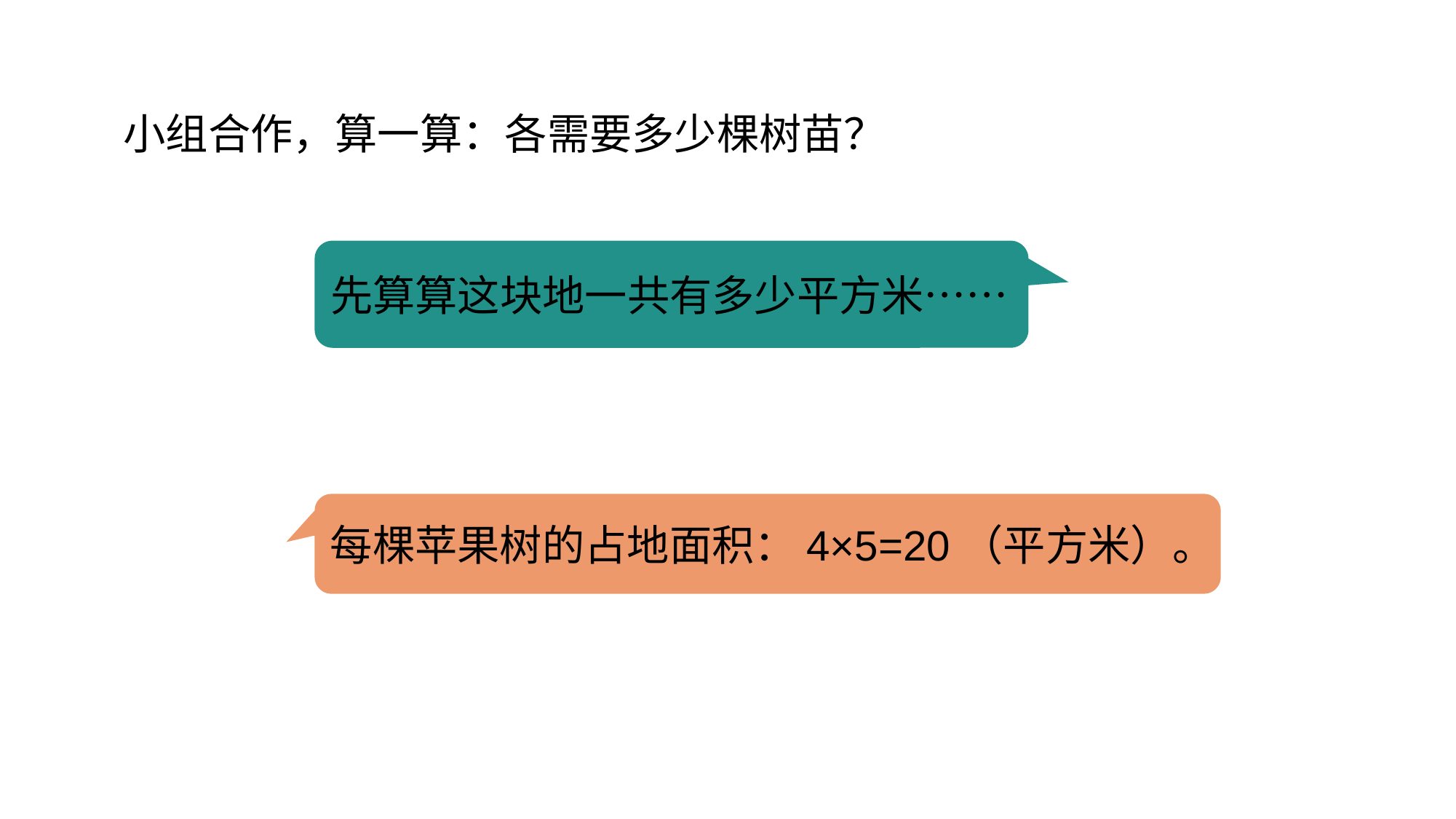

小组合作，算一算：各需要多少棵树苗？
先算算这块地一共有多少平方米……
每棵苹果树的占地面积：4×5=20（平方米）。